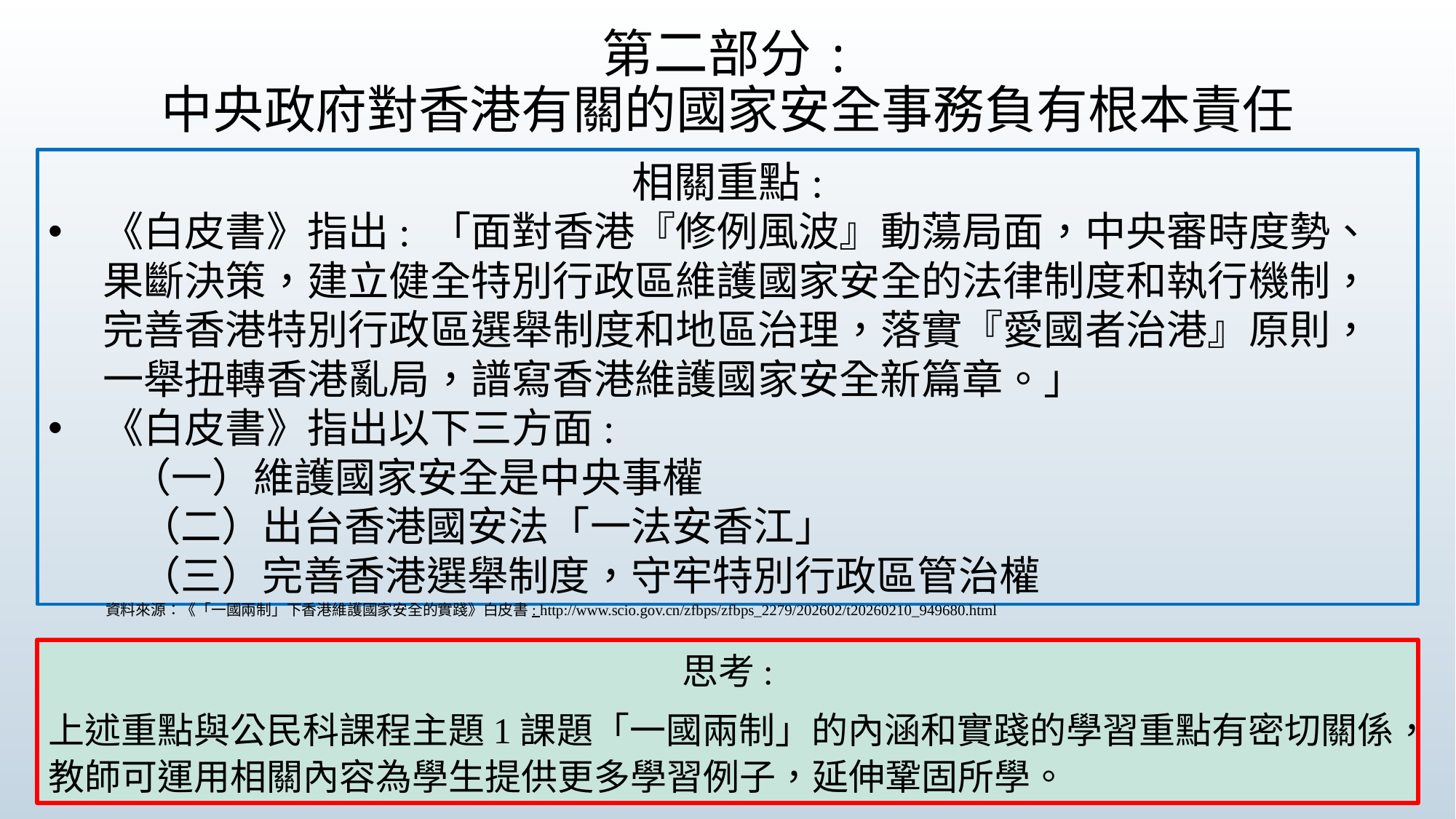

第二部分:
中央政府對香港有關的國家安全事務負有根本責任
相關重點:
《白皮書》指出: 「面對香港『修例風波』動蕩局面，中央審時度勢、果斷決策，建立健全特別行政區維護國家安全的法律制度和執行機制，完善香港特別行政區選舉制度和地區治理，落實『愛國者治港』原則，一舉扭轉香港亂局，譜寫香港維護國家安全新篇章。」
《白皮書》指出以下三方面:
        （一）維護國家安全是中央事權
  （二）出台香港國安法「一法安香江」
  （三）完善香港選舉制度，守牢特別行政區管治權
資料來源：《「一國兩制」下香港維護國家安全的實踐》白皮書: http://www.scio.gov.cn/zfbps/zfbps_2279/202602/t20260210_949680.html
思考:
上述重點與公民科課程主題1課題「一國兩制」的內涵和實踐的學習重點有密切關係，教師可運用相關內容為學生提供更多學習例子，延伸鞏固所學。
10